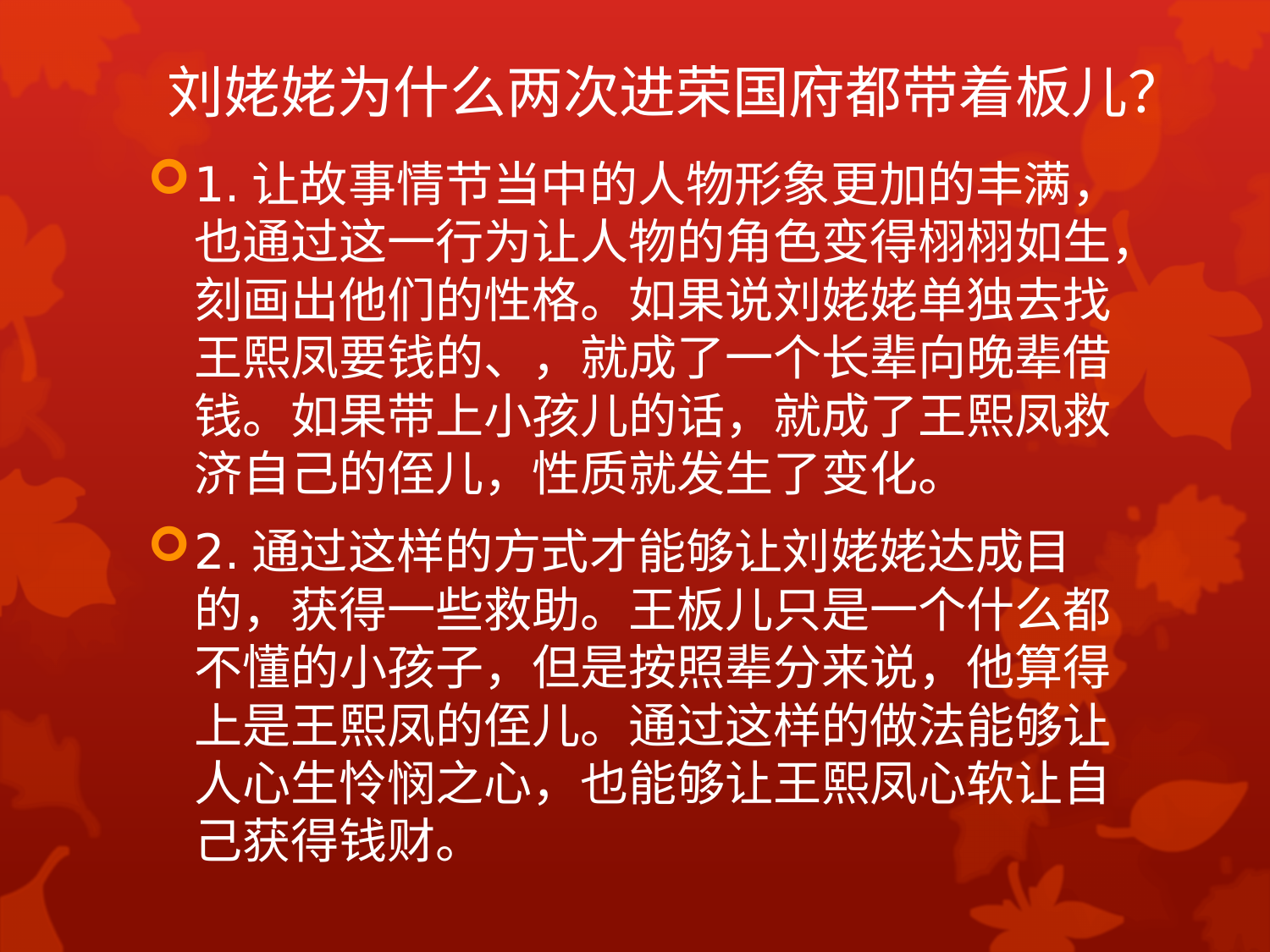

# 刘姥姥为什么两次进荣国府都带着板儿？
1.让故事情节当中的人物形象更加的丰满，也通过这一行为让人物的角色变得栩栩如生，刻画出他们的性格。如果说刘姥姥单独去找王熙凤要钱的、，就成了一个长辈向晚辈借钱。如果带上小孩儿的话，就成了王熙凤救济自己的侄儿，性质就发生了变化。
2.通过这样的方式才能够让刘姥姥达成目的，获得一些救助。王板儿只是一个什么都不懂的小孩子，但是按照辈分来说，他算得上是王熙凤的侄儿。通过这样的做法能够让人心生怜悯之心，也能够让王熙凤心软让自己获得钱财。